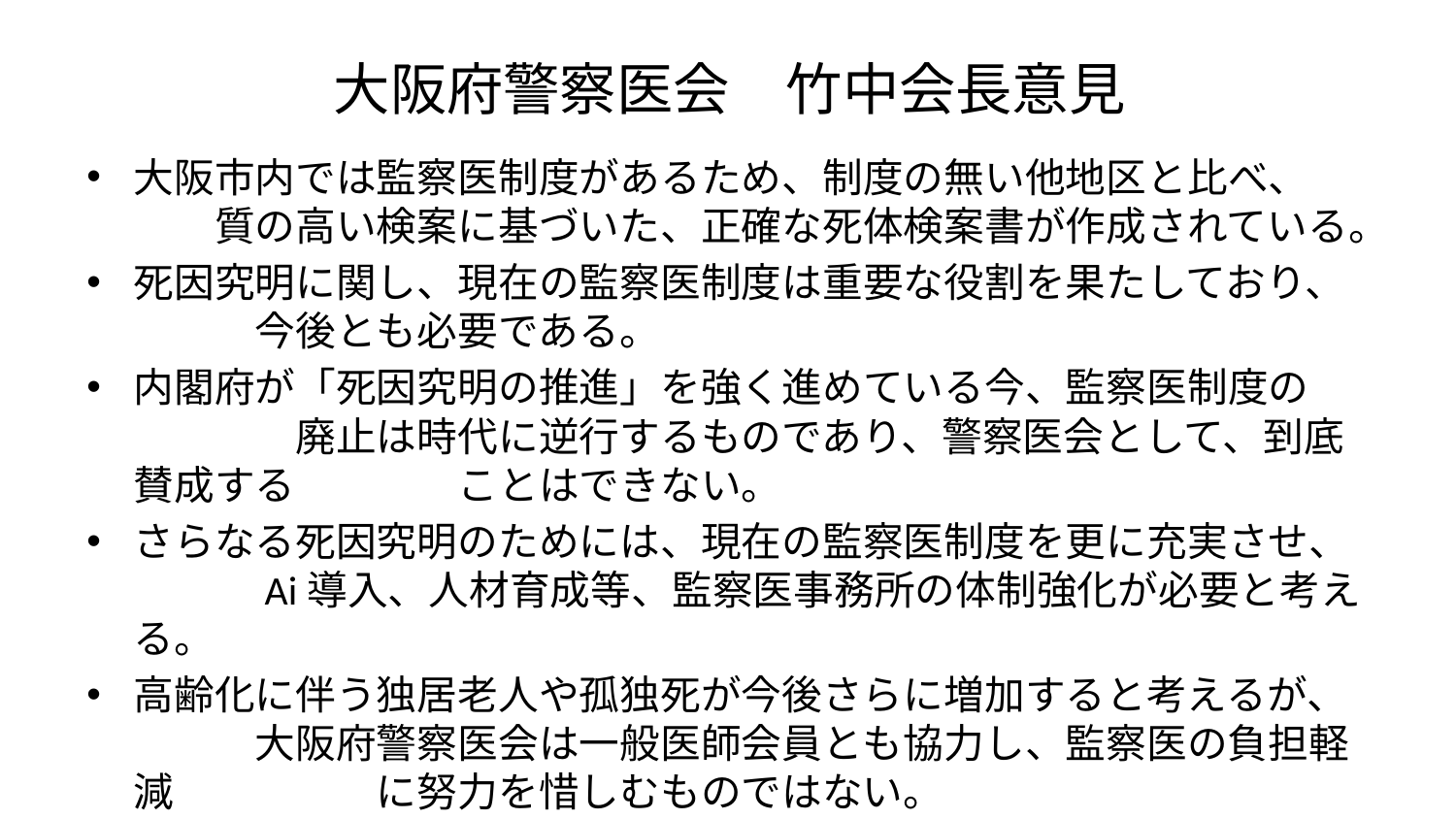

# 大阪府警察医会　竹中会長意見
大阪市内では監察医制度があるため、制度の無い他地区と比べ、　　　質の高い検案に基づいた、正確な死体検案書が作成されている。
死因究明に関し、現在の監察医制度は重要な役割を果たしており、　　　今後とも必要である。
内閣府が「死因究明の推進」を強く進めている今、監察医制度の　　　　　廃止は時代に逆行するものであり、警察医会として、到底賛成する　　　　ことはできない。
さらなる死因究明のためには、現在の監察医制度を更に充実させ、　　　Ai導入、人材育成等、監察医事務所の体制強化が必要と考える。
高齢化に伴う独居老人や孤独死が今後さらに増加すると考えるが、　　　大阪府警察医会は一般医師会員とも協力し、監察医の負担軽減　　　　　に努力を惜しむものではない。